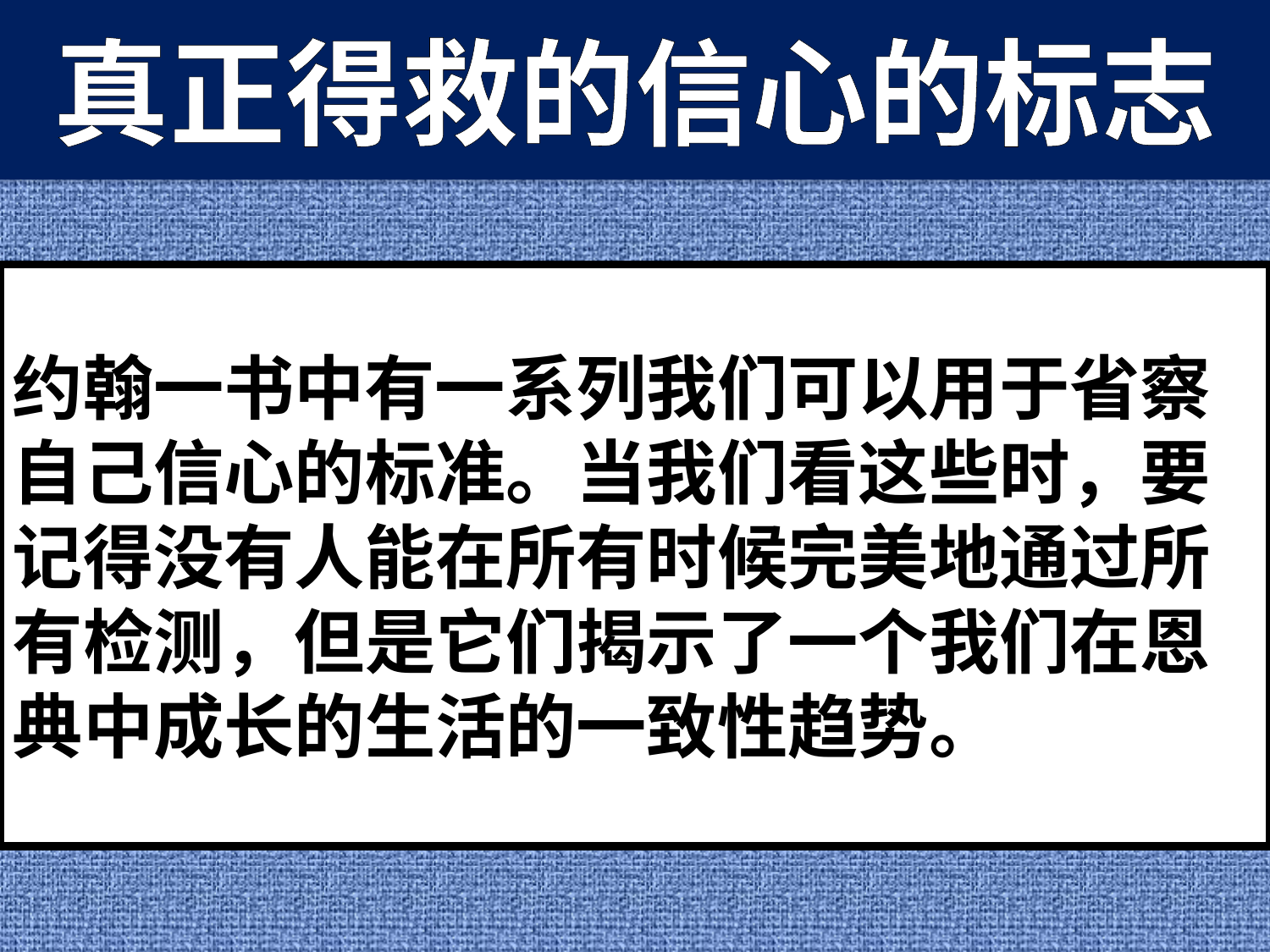

真正得救的信心的标志
约翰一书中有一系列我们可以用于省察自己信心的标准。当我们看这些时，要记得没有人能在所有时候完美地通过所有检测，但是它们揭示了一个我们在恩典中成长的生活的一致性趋势。